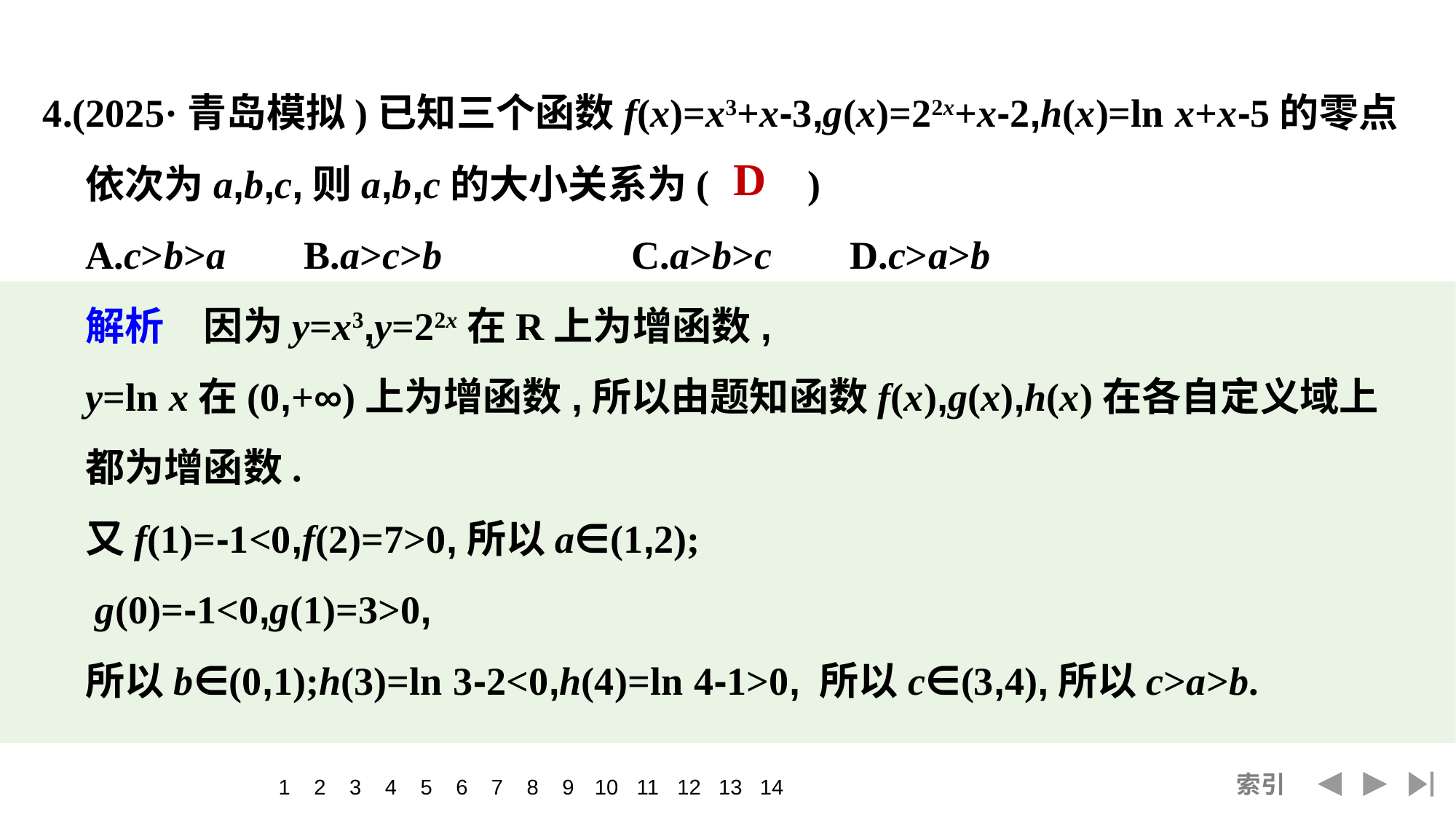

4.(2025·青岛模拟)已知三个函数f(x)=x3+x-3,g(x)=22x+x-2,h(x)=ln x+x-5的零点依次为a,b,c,则a,b,c的大小关系为(　　)
	A.c>b>a	B.a>c>b		C.a>b>c	D.c>a>b
	解析　因为y=x3,y=22x在R上为增函数,
	y=ln x在(0,+∞)上为增函数,所以由题知函数f(x),g(x),h(x)在各自定义域上都为增函数.
	又f(1)=-1<0,f(2)=7>0,所以a∈(1,2);
	 g(0)=-1<0,g(1)=3>0,
	所以b∈(0,1);h(3)=ln 3-2<0,h(4)=ln 4-1>0, 所以c∈(3,4),所以c>a>b.
D